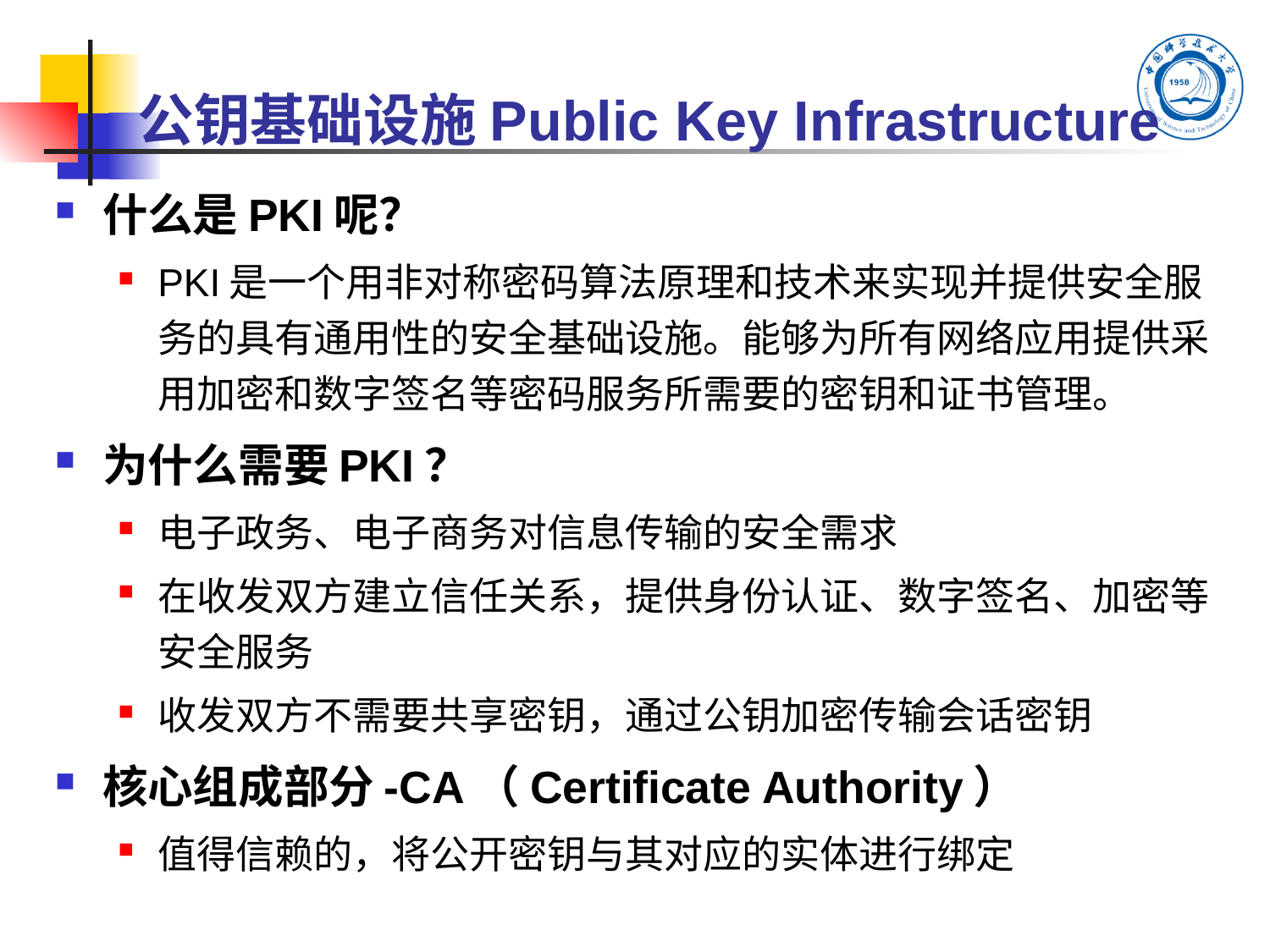

# 公钥基础设施Public Key Infrastructure
什么是PKI呢？
PKI是一个用非对称密码算法原理和技术来实现并提供安全服务的具有通用性的安全基础设施。能够为所有网络应用提供采用加密和数字签名等密码服务所需要的密钥和证书管理。
为什么需要PKI？
电子政务、电子商务对信息传输的安全需求
在收发双方建立信任关系，提供身份认证、数字签名、加密等安全服务
收发双方不需要共享密钥，通过公钥加密传输会话密钥
核心组成部分-CA（Certificate Authority）
值得信赖的，将公开密钥与其对应的实体进行绑定